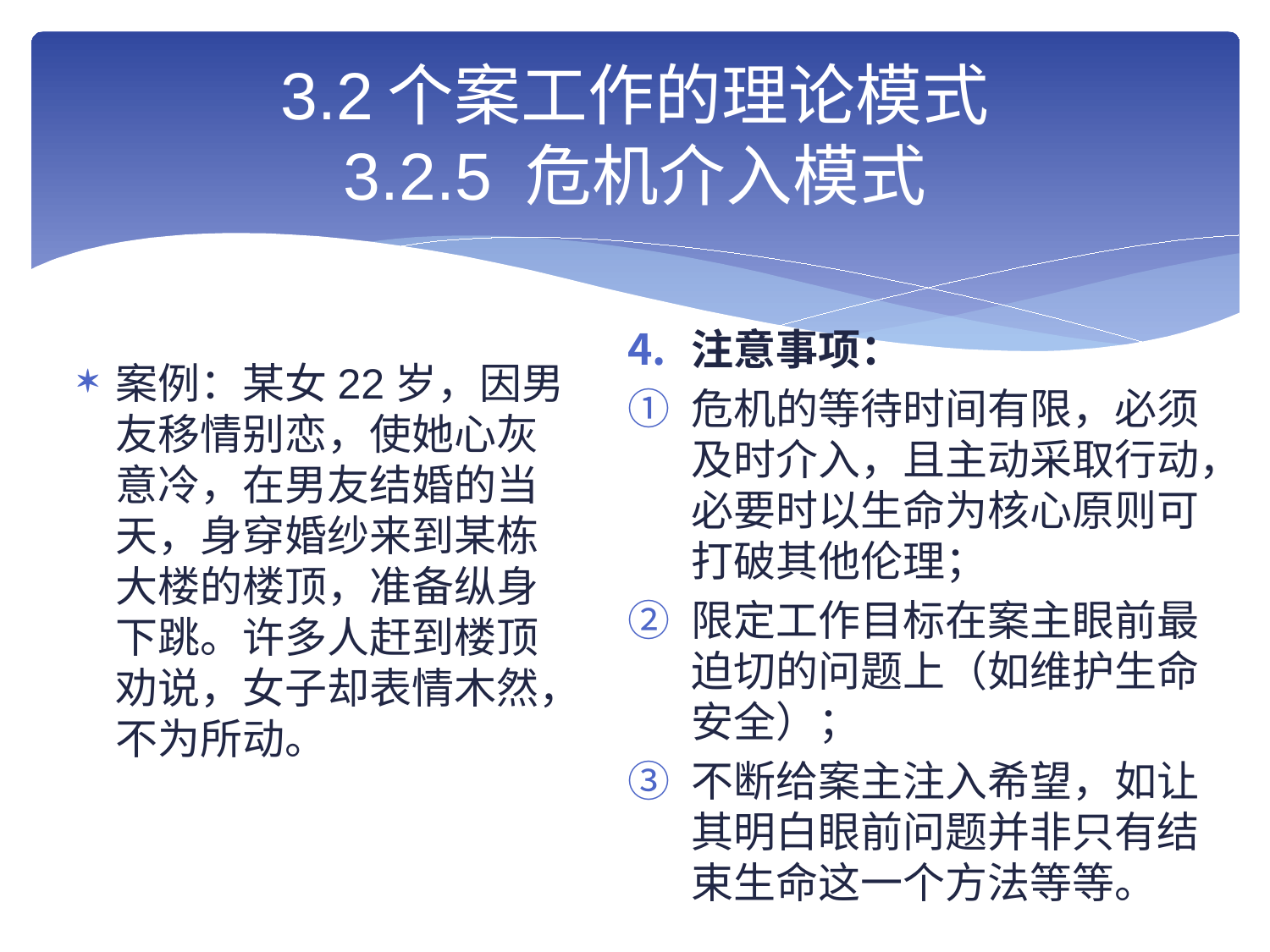

# 3.2个案工作的理论模式 3.2.5 危机介入模式
注意事项：
危机的等待时间有限，必须及时介入，且主动采取行动，必要时以生命为核心原则可打破其他伦理；
限定工作目标在案主眼前最迫切的问题上（如维护生命安全）；
不断给案主注入希望，如让其明白眼前问题并非只有结束生命这一个方法等等。

案例：某女22岁，因男友移情别恋，使她心灰意冷，在男友结婚的当天，身穿婚纱来到某栋大楼的楼顶，准备纵身下跳。许多人赶到楼顶劝说，女子却表情木然，不为所动。